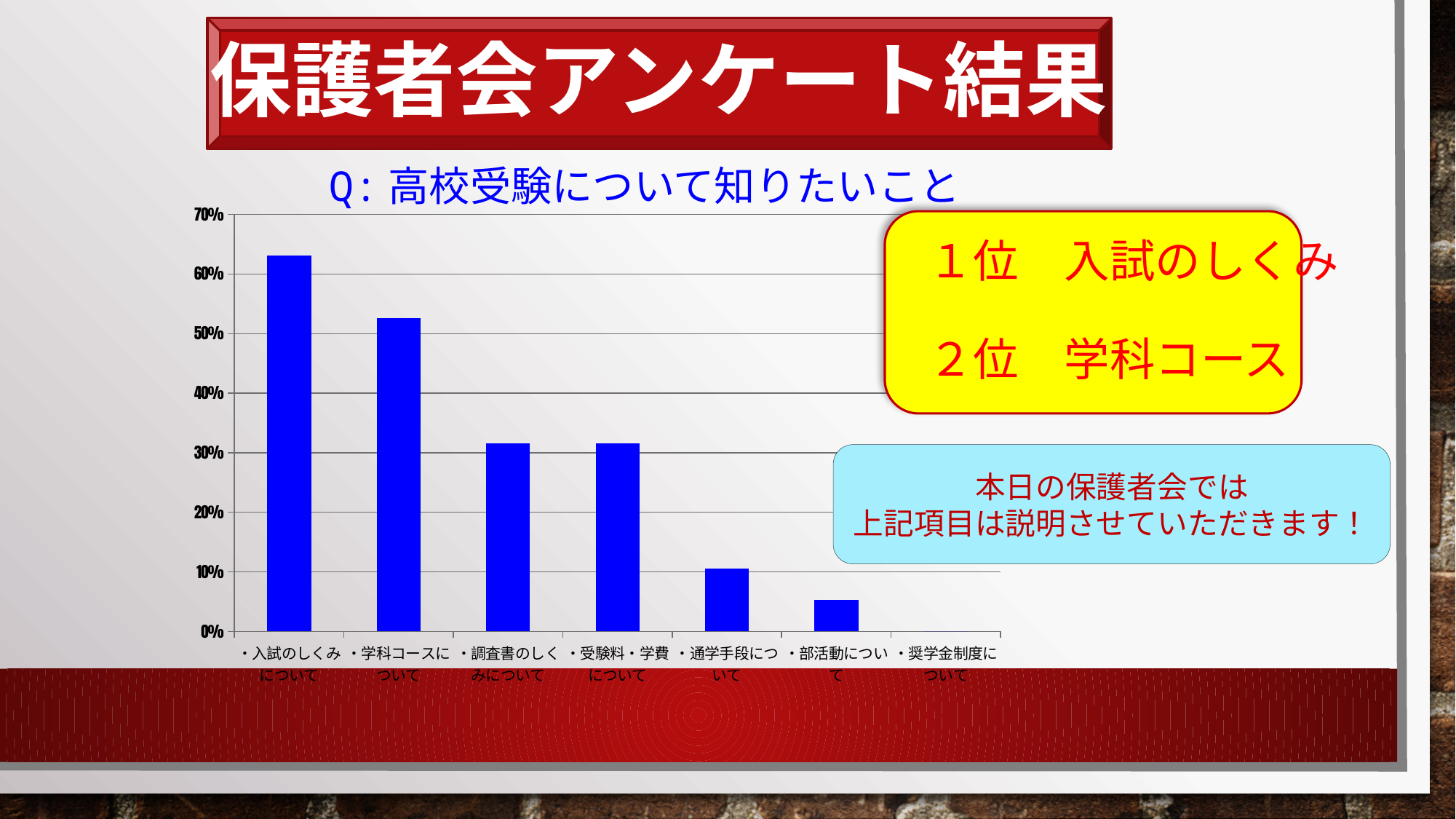

保護者会アンケート結果
Q:高校受験について知りたいこと

### Chart

| Category |  |
|---|---|
| ・入試のしくみについて | 0.631578947368421 |
| ・学科コースについて | 0.5263157894736842 |
| ・調査書のしくみについて | 0.3157894736842105 |
| ・受験料・学費について | 0.3157894736842105 |
| ・通学手段について | 0.10526315789473684 |
| ・部活動について | 0.05263157894736842 |
| ・奨学金制度について | 0.0 |
１位　入試のしくみ

２位　学科コース

本日の保護者会では
上記項目は説明させていただきます！